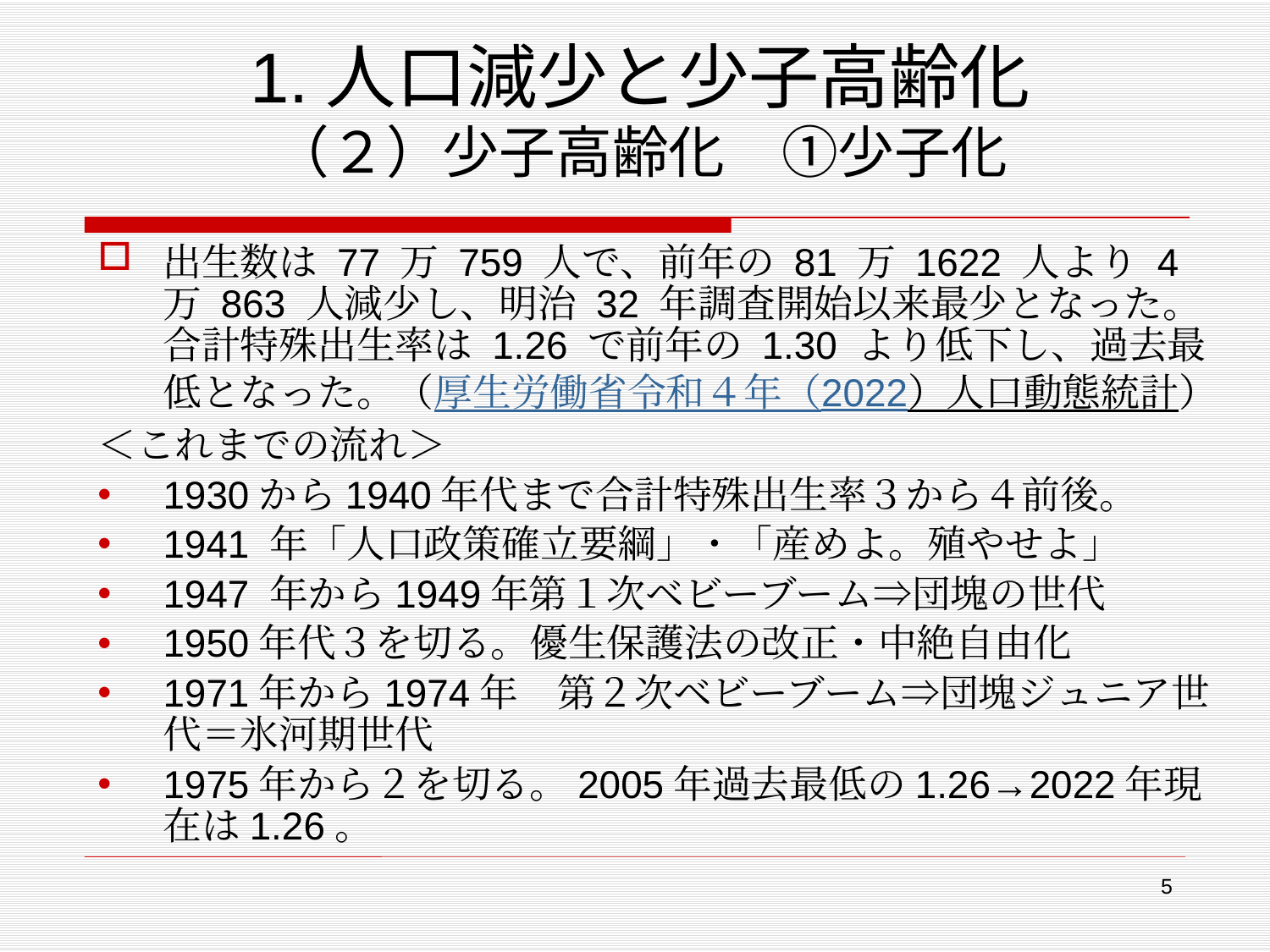

# 1.人口減少と少子高齢化 （２）少子高齢化　①少子化
出生数は 77 万 759 人で、前年の 81 万 1622 人より 4 万 863 人減少し、明治 32 年調査開始以来最少となった。合計特殊出生率は 1.26 で前年の 1.30 より低下し、過去最低となった。（厚生労働省令和４年（2022）人口動態統計）
＜これまでの流れ＞
1930から1940年代まで合計特殊出生率３から４前後。
1941 年「人口政策確立要綱」・「産めよ。殖やせよ」
1947 年から1949年第１次ベビーブーム⇒団塊の世代
1950年代３を切る。優生保護法の改正・中絶自由化
1971年から1974年　第２次ベビーブーム⇒団塊ジュニア世代＝氷河期世代
1975年から２を切る。2005年過去最低の1.26→2022年現在は1.26。
5